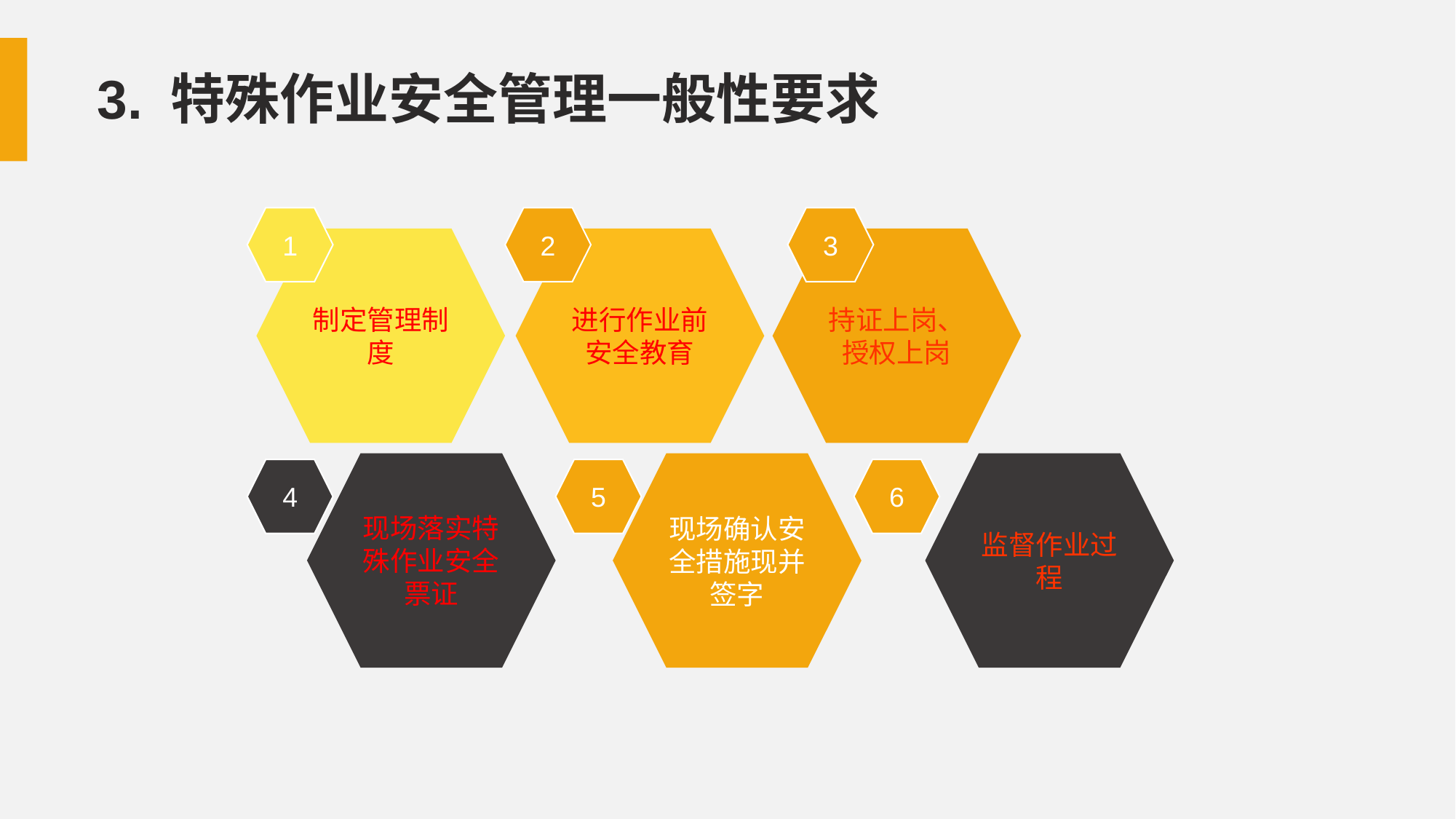

3. 特殊作业安全管理一般性要求
1
3
2
制定管理制度
进行作业前安全教育
持证上岗、授权上岗
现场落实特殊作业安全票证
监督作业过程
现场确认安全措施现并签字
5
6
4